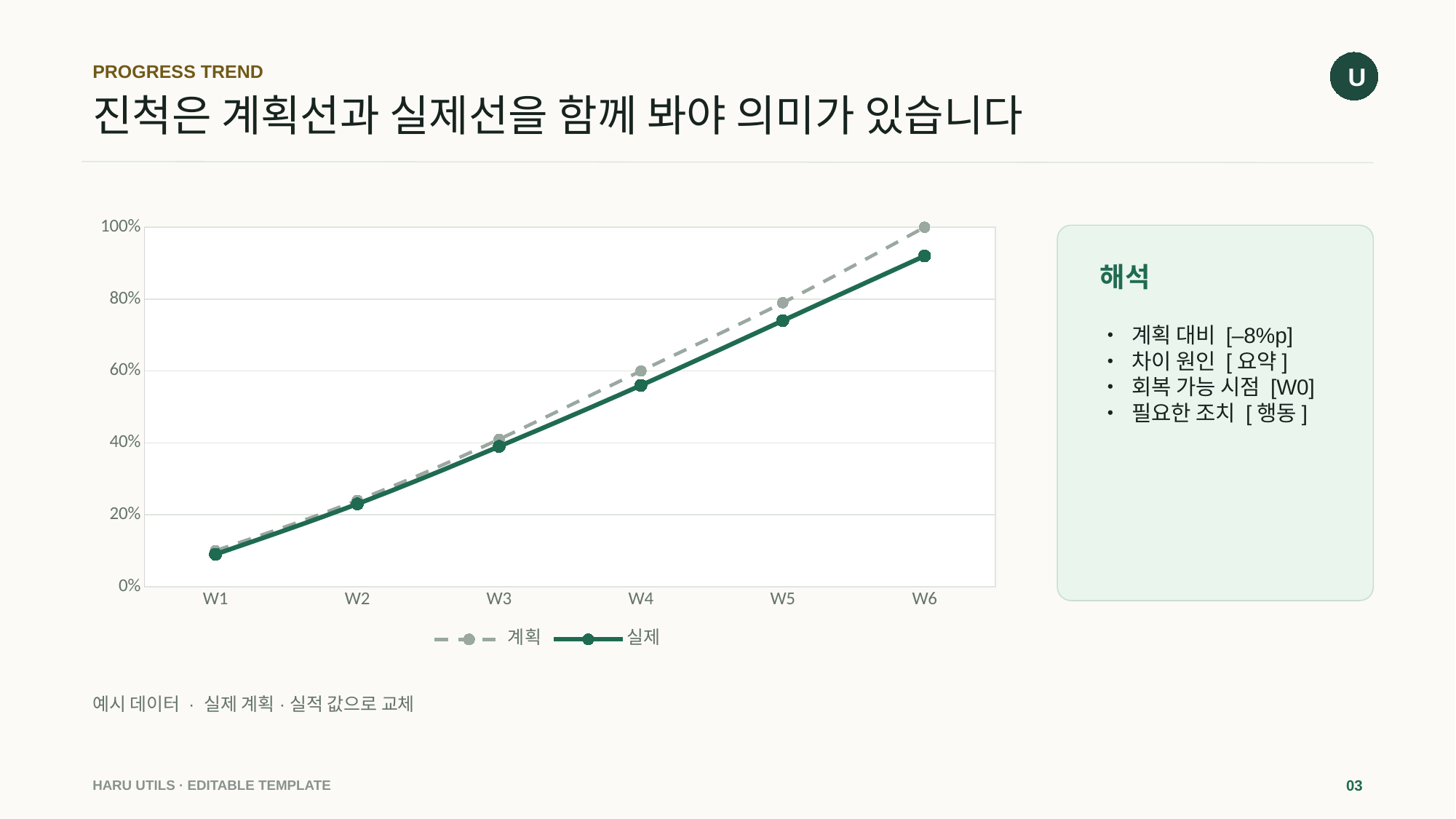

U
PROGRESS TREND
# 진척은 계획선과 실제선을 함께 봐야 의미가 있습니다

### Chart

| Category |  |  |
|---|---|---|
| W1 | 0.1 | 0.09 |
| W2 | 0.24 | 0.23 |
| W3 | 0.41 | 0.39 |
| W4 | 0.6 | 0.56 |
| W5 | 0.79 | 0.74 |
| W6 | 1.0 | 0.92 |
해석
• 계획 대비 [–8%p]
• 차이 원인 [요약]
• 회복 가능 시점 [W0]
• 필요한 조치 [행동]
예시 데이터 · 실제 계획·실적 값으로 교체
HARU UTILS · EDITABLE TEMPLATE
03